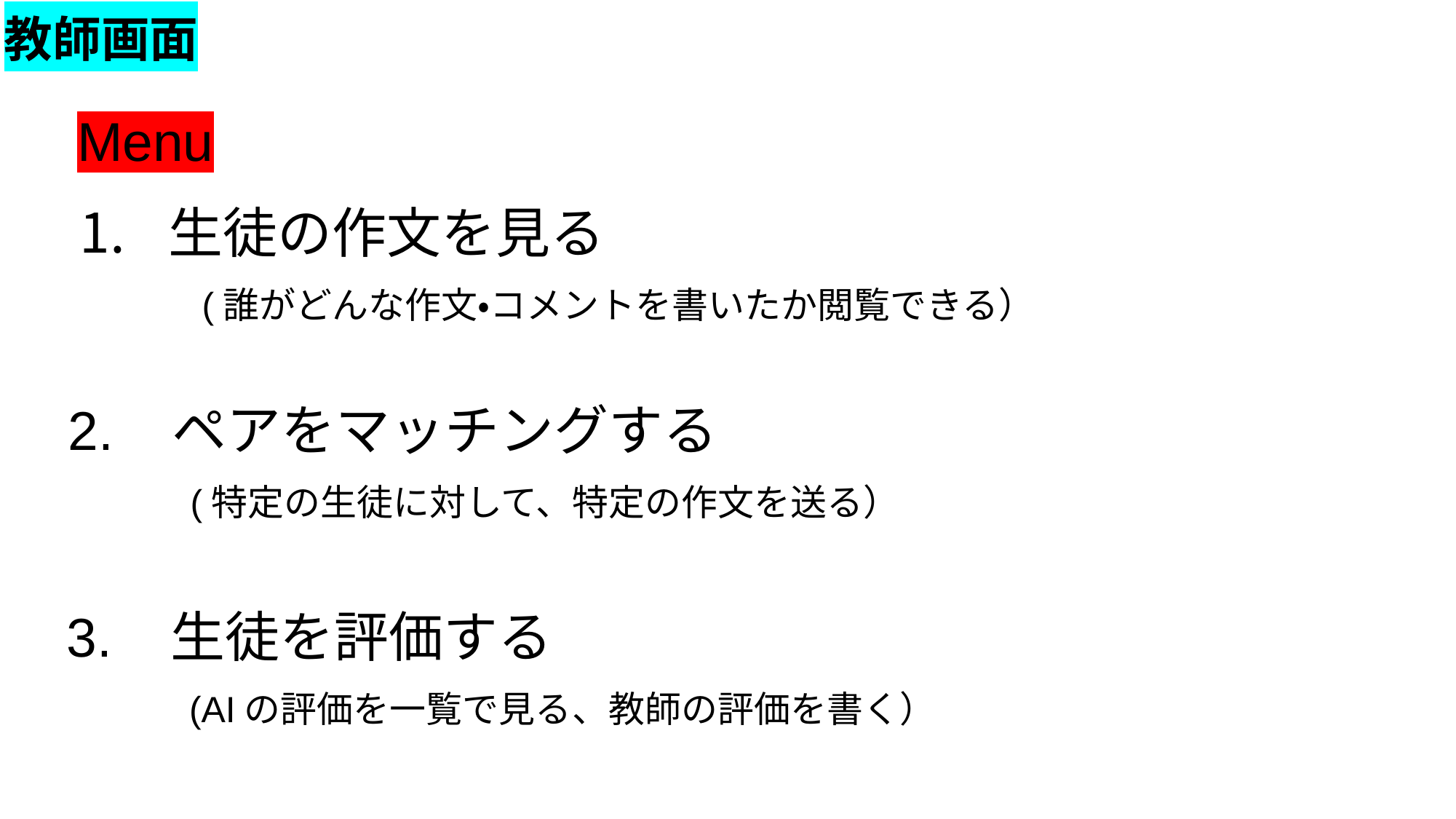

教師画面
Menu
生徒の作文を見る
　　(誰がどんな作文・コメントを書いたか閲覧できる）
2.   ペアをマッチングする
　　(特定の生徒に対して、特定の作文を送る）
3.   生徒を評価する
　　(AIの評価を一覧で見る、教師の評価を書く）